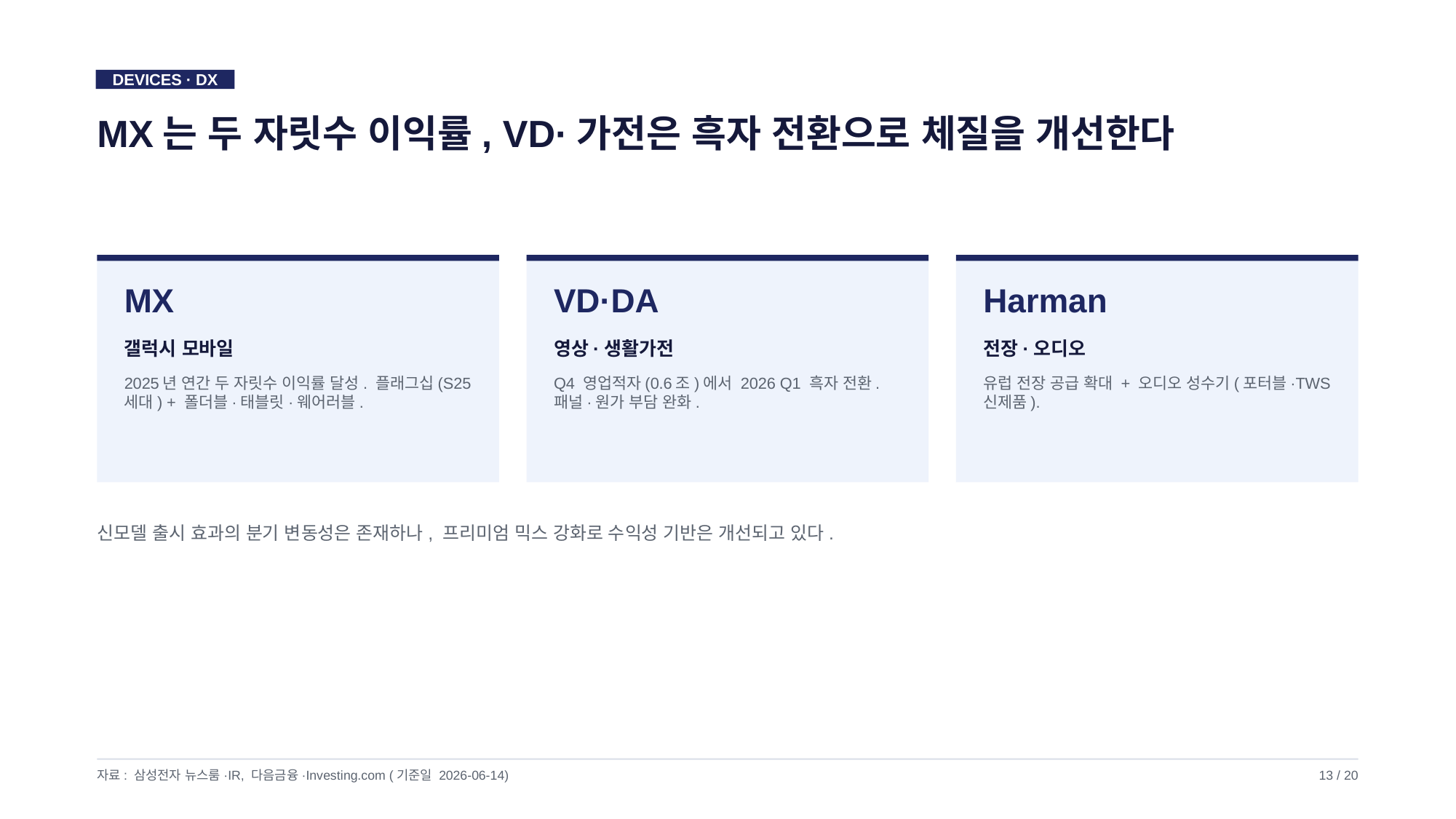

DEVICES · DX
MX는 두 자릿수 이익률, VD·가전은 흑자 전환으로 체질을 개선한다

MX
VD·DA
Harman
갤럭시 모바일
영상·생활가전
전장·오디오
2025년 연간 두 자릿수 이익률 달성. 플래그십(S25 세대) + 폴더블·태블릿·웨어러블.
Q4 영업적자(0.6조)에서 2026 Q1 흑자 전환. 패널·원가 부담 완화.
유럽 전장 공급 확대 + 오디오 성수기(포터블·TWS 신제품).
신모델 출시 효과의 분기 변동성은 존재하나, 프리미엄 믹스 강화로 수익성 기반은 개선되고 있다.

자료: 삼성전자 뉴스룸·IR, 다음금융·Investing.com (기준일 2026-06-14)
13 / 20